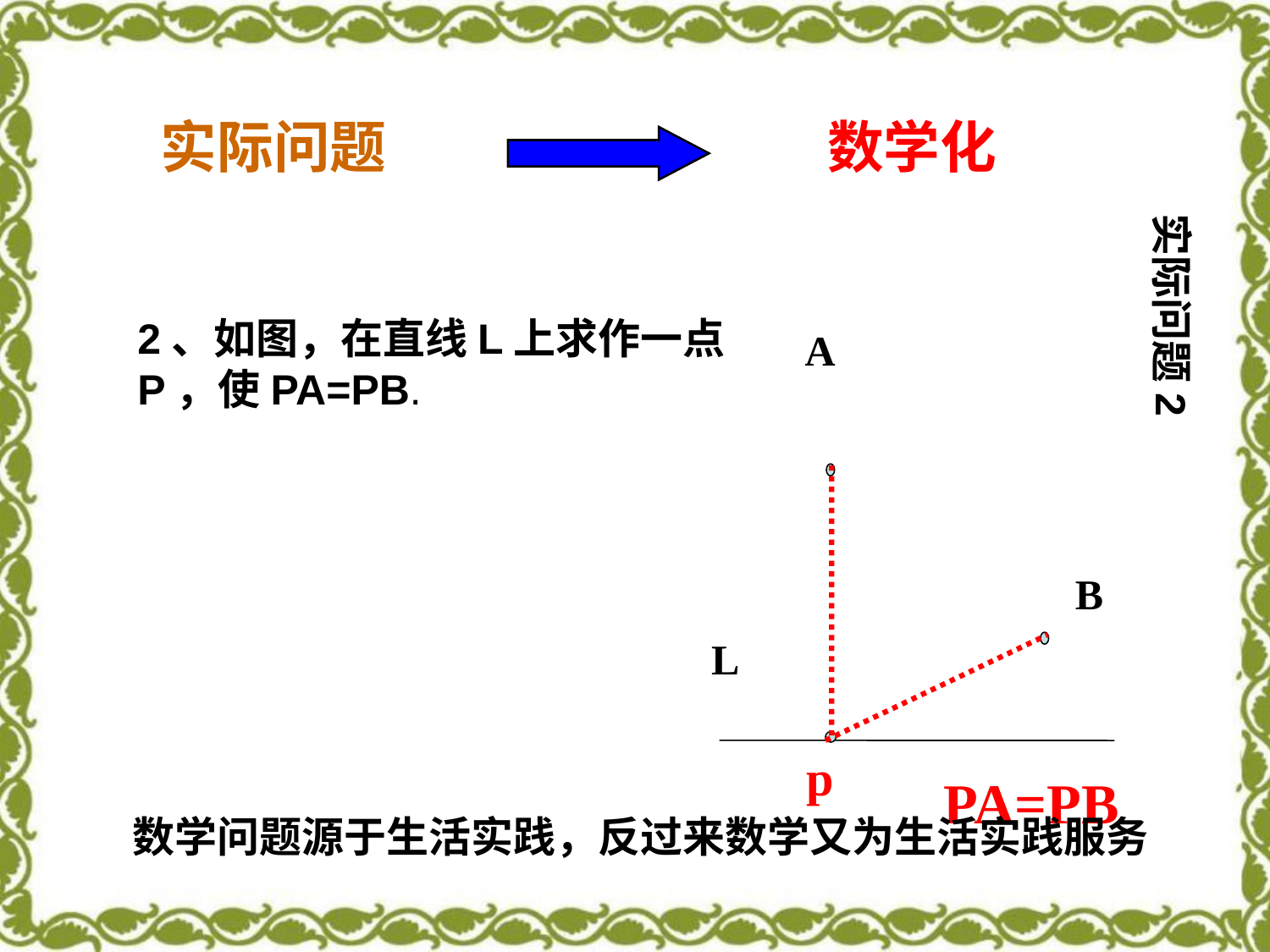

实际问题
数学化

实际问题2
2、如图，在直线L上求作一点P，使PA=PB.
A

B
L

p
PA=PB
数学问题源于生活实践，反过来数学又为生活实践服务